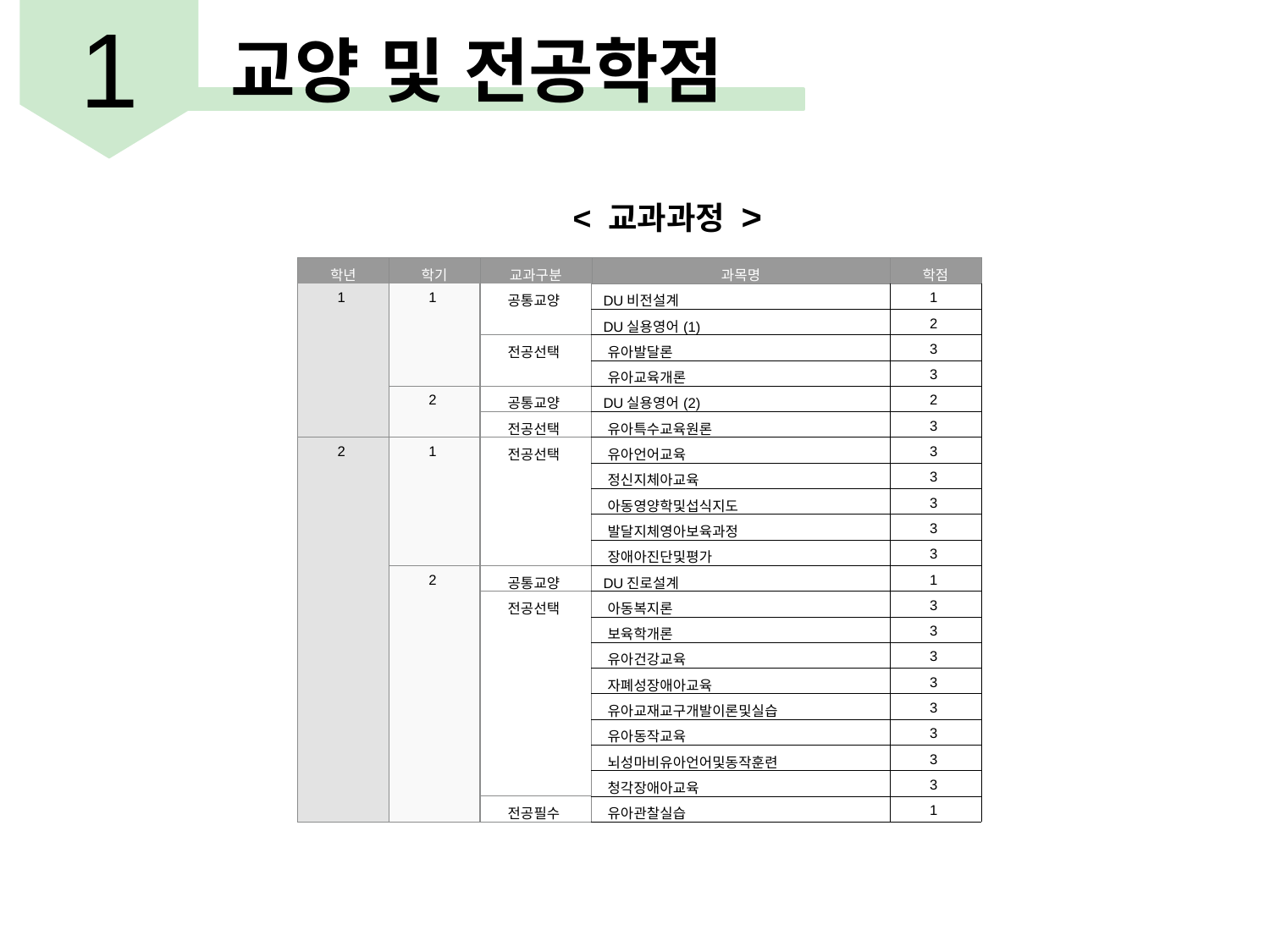

1
교양 및 전공학점

< 교과과정 >
| 학년 | 학기 | 교과구분 | 과목명 | 학점 |
| --- | --- | --- | --- | --- |
| 1 | 1 | 공통교양 | DU비전설계 | 1 |
|  |  |  | DU실용영어(1) | 2 |
|  |  | 전공선택 | 유아발달론 | 3 |
|  |  |  | 유아교육개론 | 3 |
|  | 2 | 공통교양 | DU실용영어(2) | 2 |
|  |  | 전공선택 | 유아특수교육원론 | 3 |
| 2 | 1 | 전공선택 | 유아언어교육 | 3 |
|  |  |  | 정신지체아교육 | 3 |
|  |  |  | 아동영양학및섭식지도 | 3 |
|  |  |  | 발달지체영아보육과정 | 3 |
|  |  |  | 장애아진단및평가 | 3 |
|  | 2 | 공통교양 | DU진로설계 | 1 |
|  |  | 전공선택 | 아동복지론 | 3 |
|  |  |  | 보육학개론 | 3 |
|  |  |  | 유아건강교육 | 3 |
|  |  |  | 자폐성장애아교육 | 3 |
|  |  |  | 유아교재교구개발이론및실습 | 3 |
|  |  |  | 유아동작교육 | 3 |
|  |  |  | 뇌성마비유아언어및동작훈련 | 3 |
|  |  |  | 청각장애아교육 | 3 |
|  |  | 전공필수 | 유아관찰실습 | 1 |